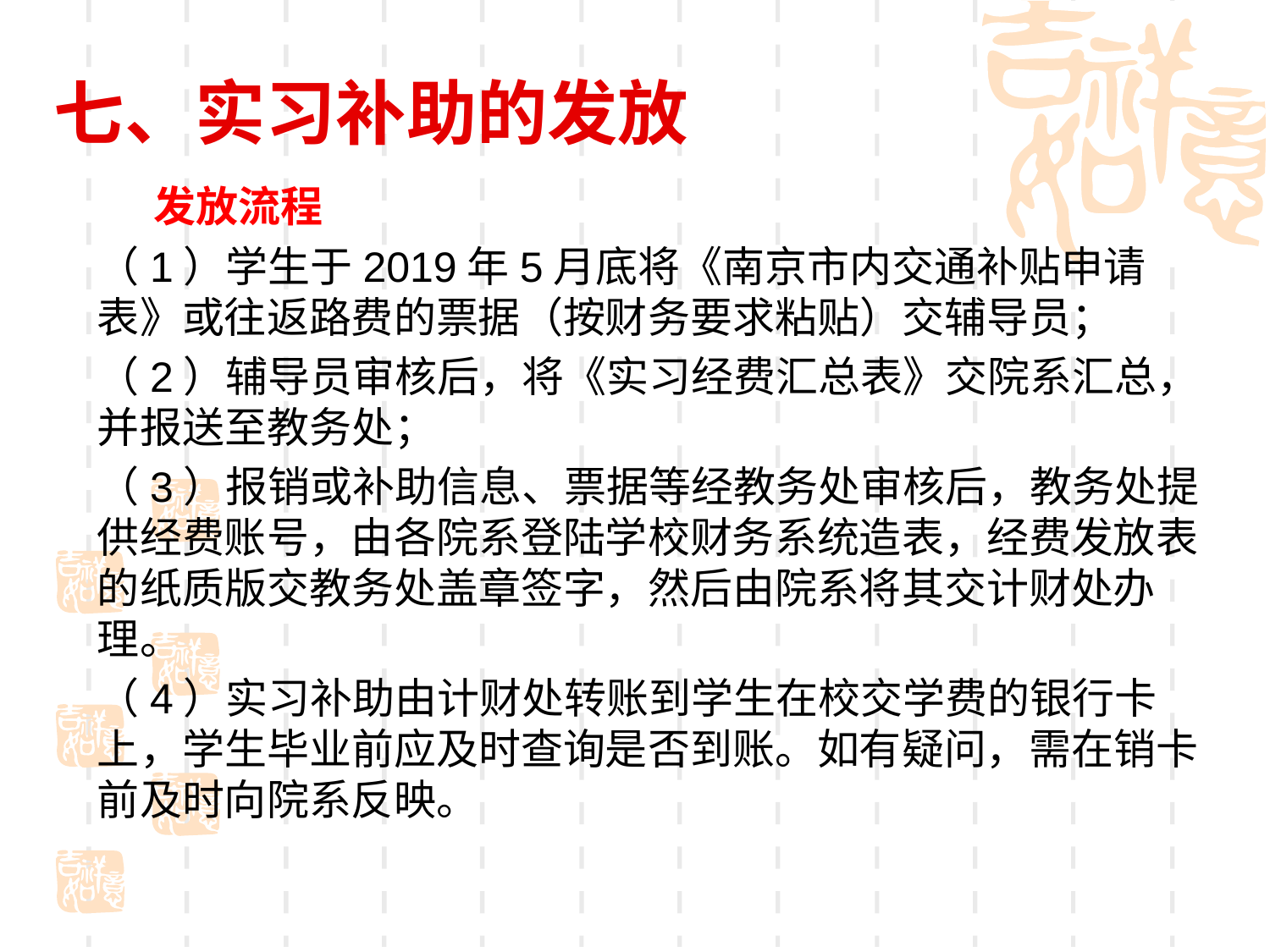

# 七、实习补助的发放
    发放流程
（1）学生于2019年5月底将《南京市内交通补贴申请表》或往返路费的票据（按财务要求粘贴）交辅导员；
（2）辅导员审核后，将《实习经费汇总表》交院系汇总，并报送至教务处；
（3）报销或补助信息、票据等经教务处审核后，教务处提供经费账号，由各院系登陆学校财务系统造表，经费发放表的纸质版交教务处盖章签字，然后由院系将其交计财处办理。
（4）实习补助由计财处转账到学生在校交学费的银行卡上，学生毕业前应及时查询是否到账。如有疑问，需在销卡前及时向院系反映。